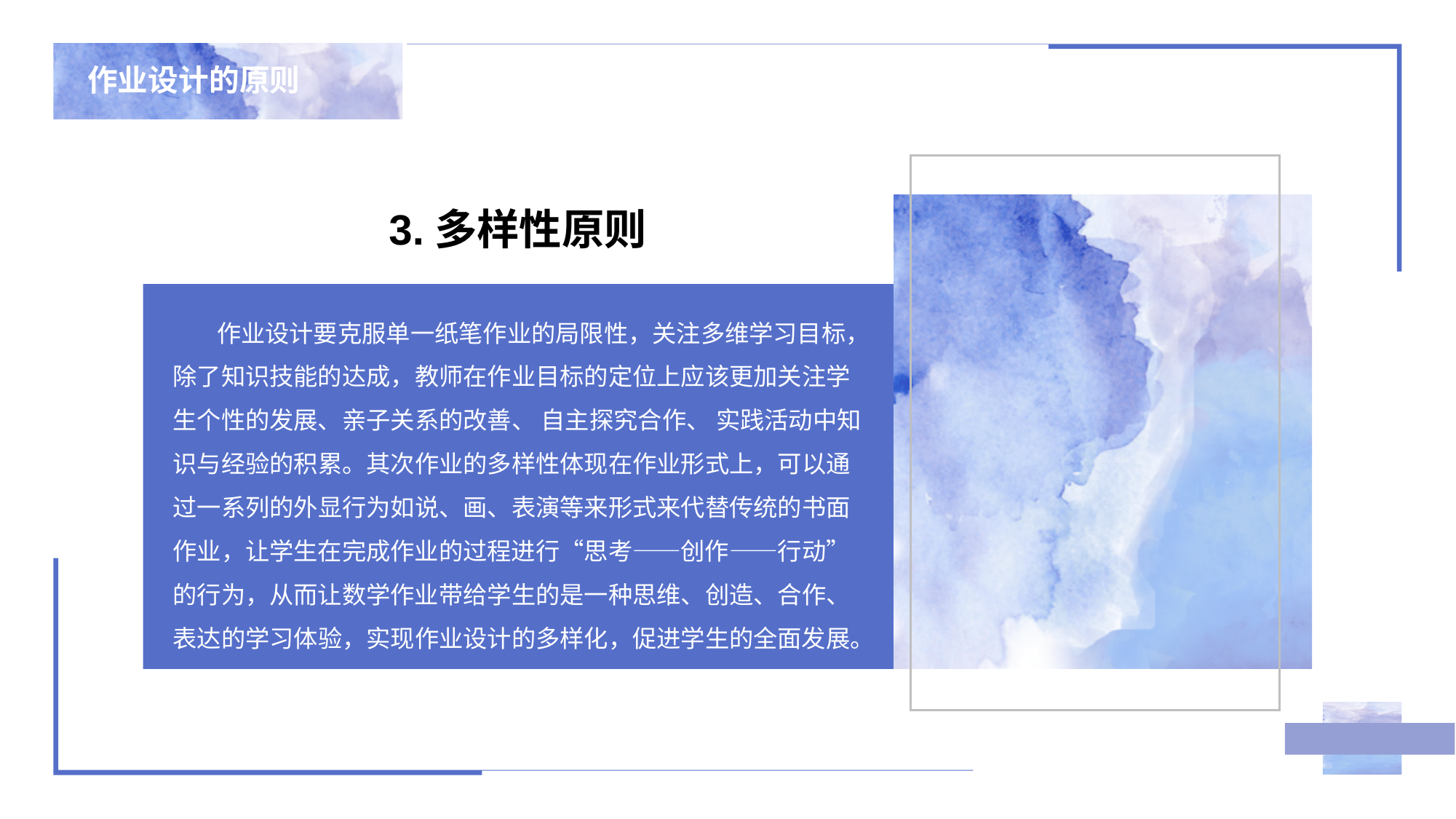

作业设计的原则

3.多样性原则

       作业设计要克服单一纸笔作业的局限性，关注多维学习目标，除了知识技能的达成，教师在作业目标的定位上应该更加关注学生个性的发展、亲子关系的改善、 自主探究合作、 实践活动中知识与经验的积累。其次作业的多样性体现在作业形式上，可以通过一系列的外显行为如说、画、表演等来形式来代替传统的书面作业，让学生在完成作业的过程进行“思考——创作——行动”的行为，从而让数学作业带给学生的是一种思维、创造、合作、表达的学习体验，实现作业设计的多样化，促进学生的全面发展。